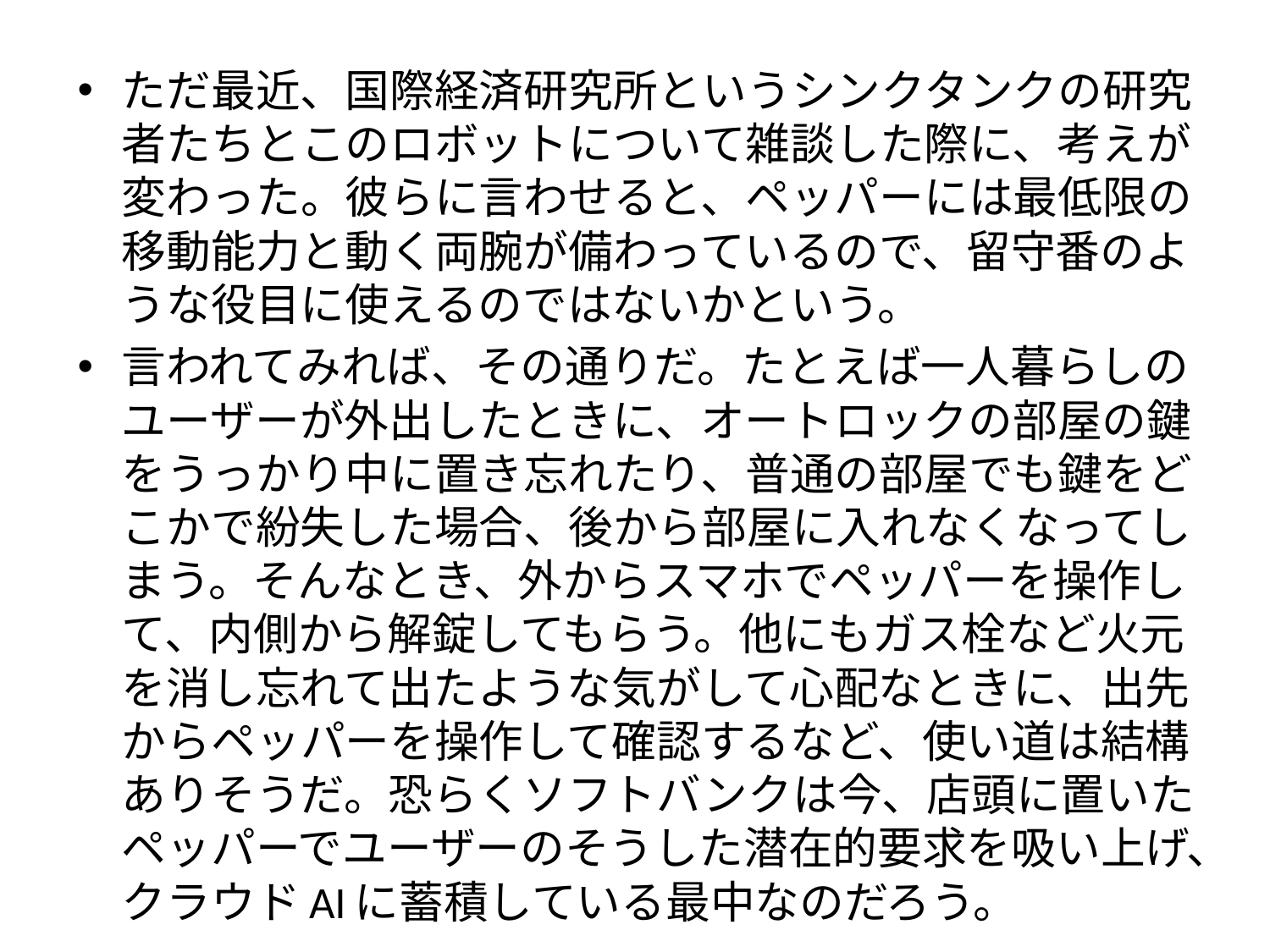

ただ最近、国際経済研究所というシンクタンクの研究者たちとこのロボットについて雑談した際に、考えが変わった。彼らに言わせると、ペッパーには最低限の移動能力と動く両腕が備わっているので、留守番のような役目に使えるのではないかという。
言われてみれば、その通りだ。たとえば一人暮らしのユーザーが外出したときに、オートロックの部屋の鍵をうっかり中に置き忘れたり、普通の部屋でも鍵をどこかで紛失した場合、後から部屋に入れなくなってしまう。そんなとき、外からスマホでペッパーを操作して、内側から解錠してもらう。他にもガス栓など火元を消し忘れて出たような気がして心配なときに、出先からペッパーを操作して確認するなど、使い道は結構ありそうだ。恐らくソフトバンクは今、店頭に置いたペッパーでユーザーのそうした潜在的要求を吸い上げ、クラウドAIに蓄積している最中なのだろう。